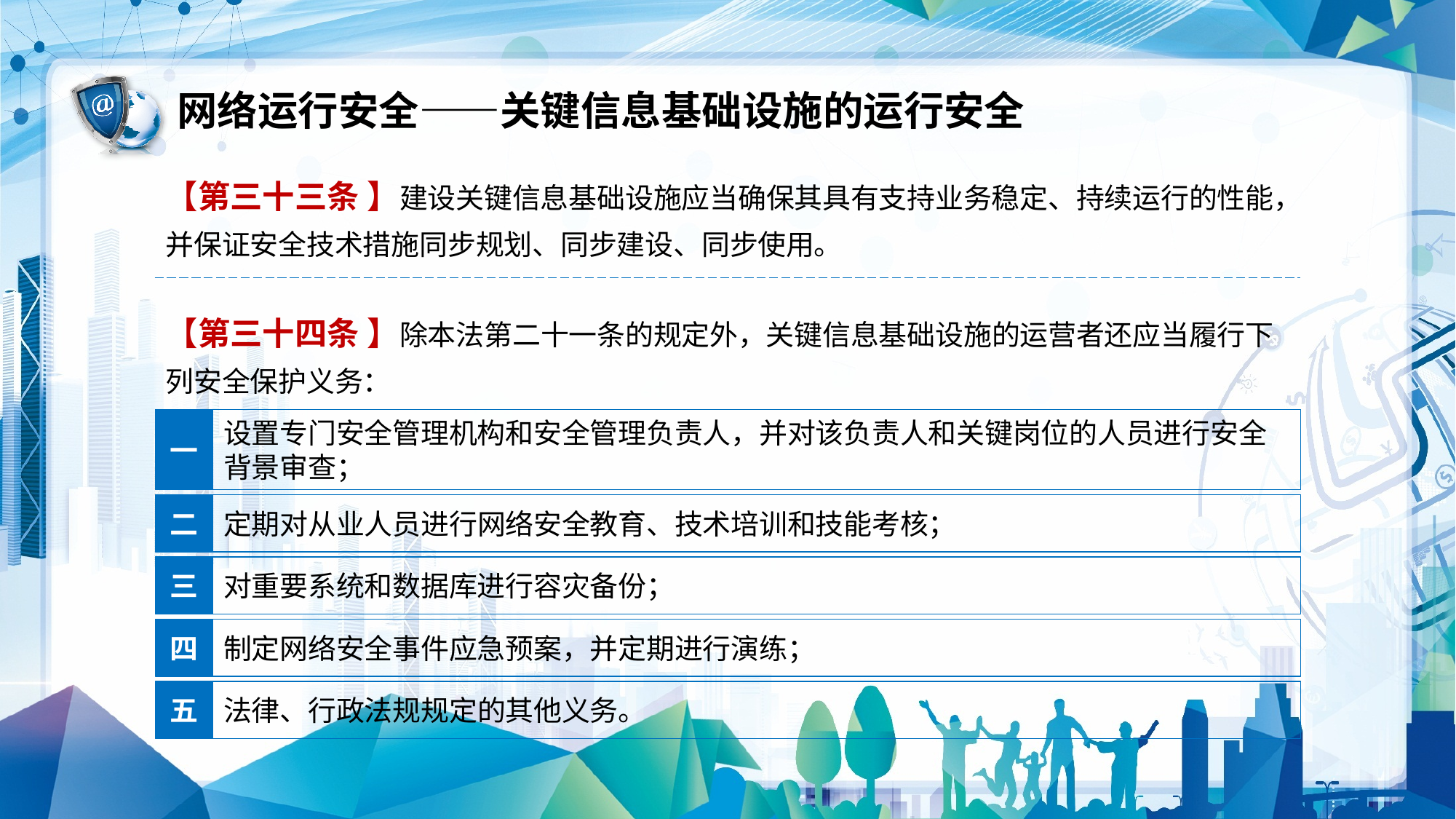

网络运行安全——关键信息基础设施的运行安全
【第三十三条 】建设关键信息基础设施应当确保其具有支持业务稳定、持续运行的性能，并保证安全技术措施同步规划、同步建设、同步使用。
【第三十四条 】除本法第二十一条的规定外，关键信息基础设施的运营者还应当履行下列安全保护义务：
一
设置专门安全管理机构和安全管理负责人，并对该负责人和关键岗位的人员进行安全背景审查；
二
定期对从业人员进行网络安全教育、技术培训和技能考核；
三
对重要系统和数据库进行容灾备份；
四
制定网络安全事件应急预案，并定期进行演练；
五
法律、行政法规规定的其他义务。